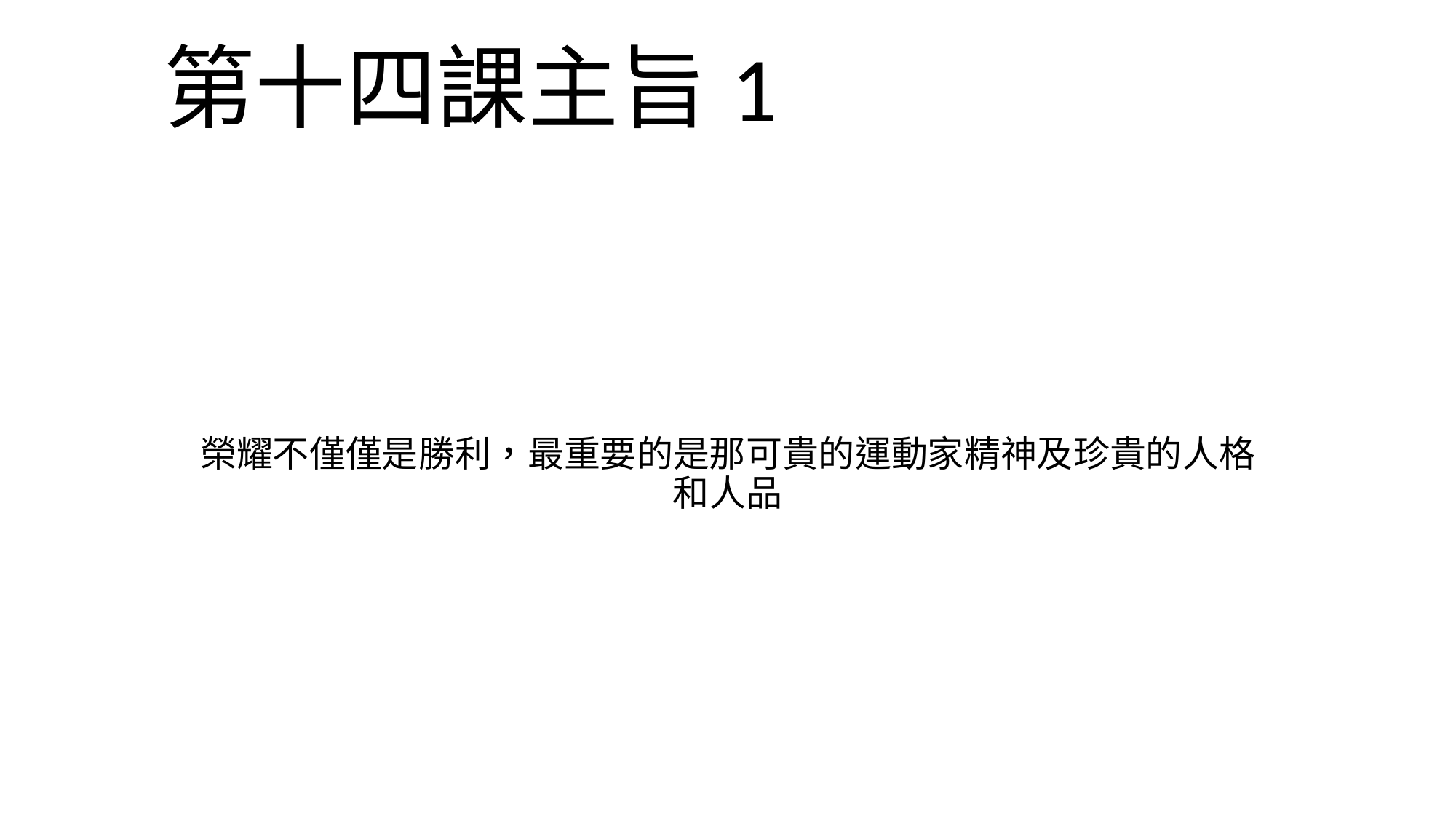

# 第十四課主旨1
榮耀不僅僅是勝利，最重要的是那可貴的運動家精神及珍貴的人格和人品